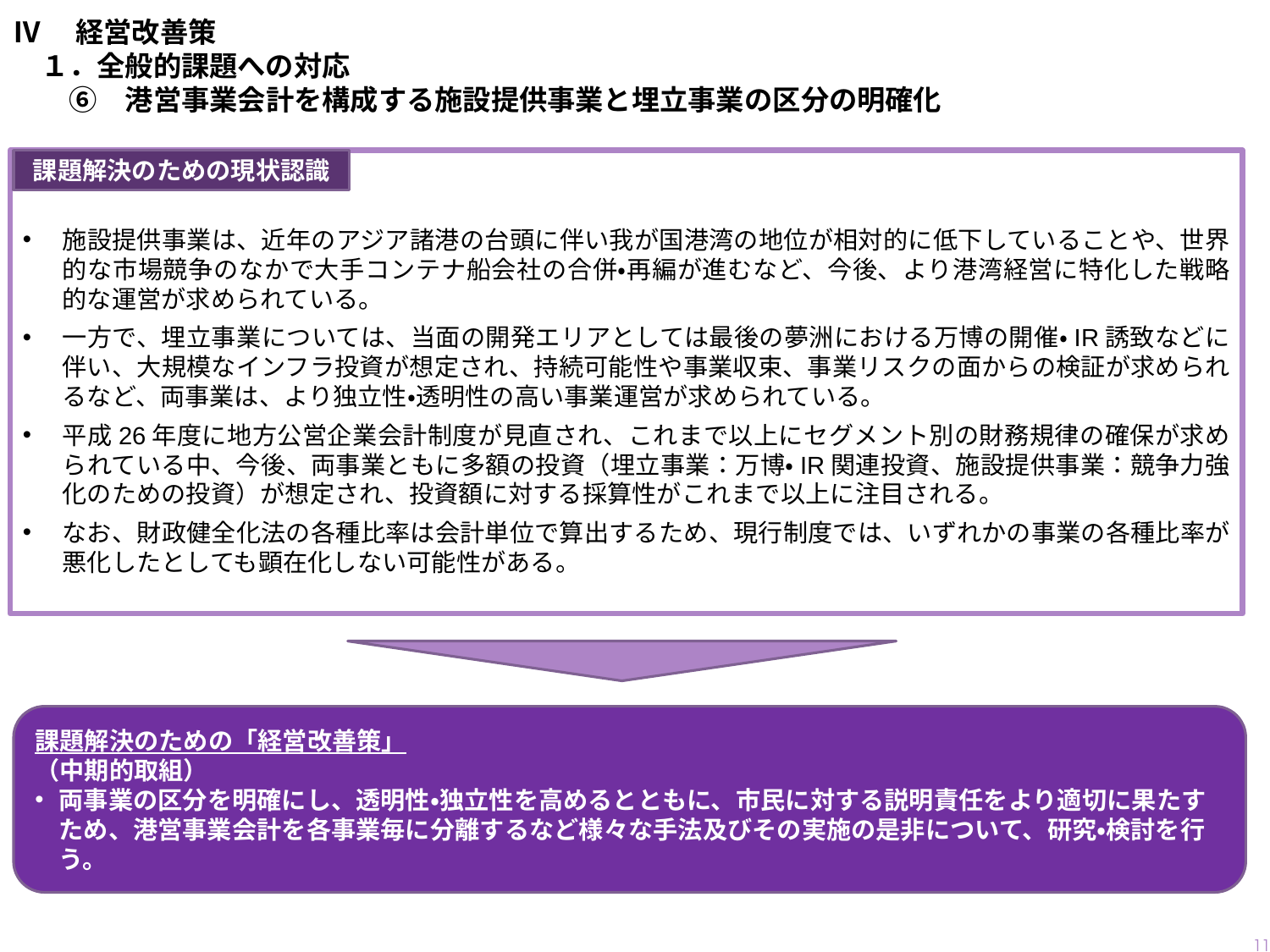

# Ⅳ　経営改善策 　１．全般的課題への対応 　　⑥　港営事業会計を構成する施設提供事業と埋立事業の区分の明確化

施設提供事業は、近年のアジア諸港の台頭に伴い我が国港湾の地位が相対的に低下していることや、世界的な市場競争のなかで大手コンテナ船会社の合併・再編が進むなど、今後、より港湾経営に特化した戦略的な運営が求められている。
一方で、埋立事業については、当面の開発エリアとしては最後の夢洲における万博の開催・IR誘致などに伴い、大規模なインフラ投資が想定され、持続可能性や事業収束、事業リスクの面からの検証が求められるなど、両事業は、より独立性・透明性の高い事業運営が求められている。
平成26年度に地方公営企業会計制度が見直され、これまで以上にセグメント別の財務規律の確保が求められている中、今後、両事業ともに多額の投資（埋立事業：万博・IR関連投資、施設提供事業：競争力強化のための投資）が想定され、投資額に対する採算性がこれまで以上に注目される。
なお、財政健全化法の各種比率は会計単位で算出するため、現行制度では、いずれかの事業の各種比率が悪化したとしても顕在化しない可能性がある。
課題解決のための現状認識

課題解決のための「経営改善策」
（中期的取組）
両事業の区分を明確にし、透明性・独立性を高めるとともに、市民に対する説明責任をより適切に果たすため、港営事業会計を各事業毎に分離するなど様々な手法及びその実施の是非について、研究・検討を行う。
11